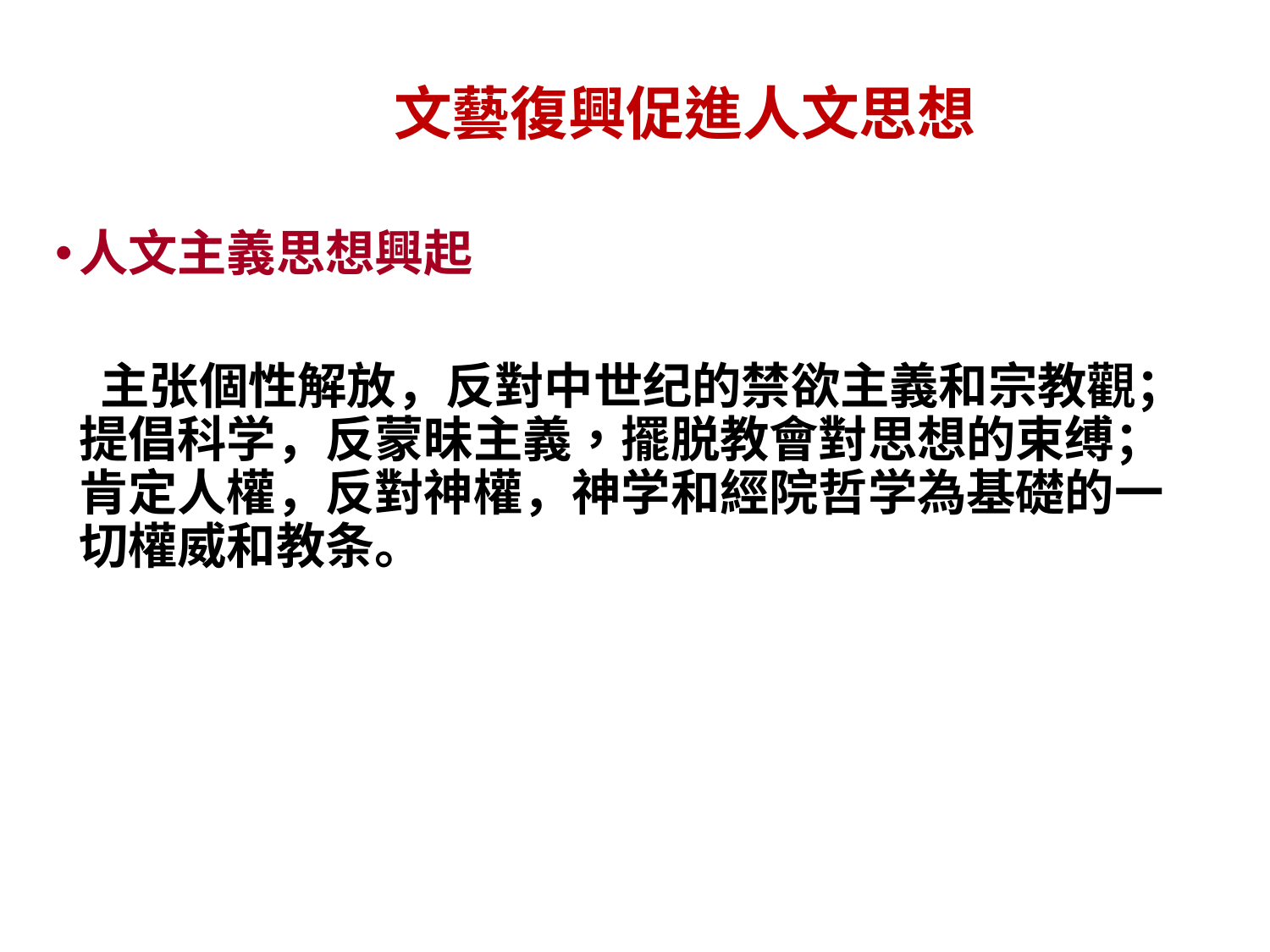

文藝復興促進人文思想
人文主義思想興起

   主张個性解放，反對中世纪的禁欲主義和宗教觀；提倡科学，反蒙昧主義，擺脱教會對思想的束缚；肯定人權，反對神權，神学和經院哲学為基礎的一切權威和教条。